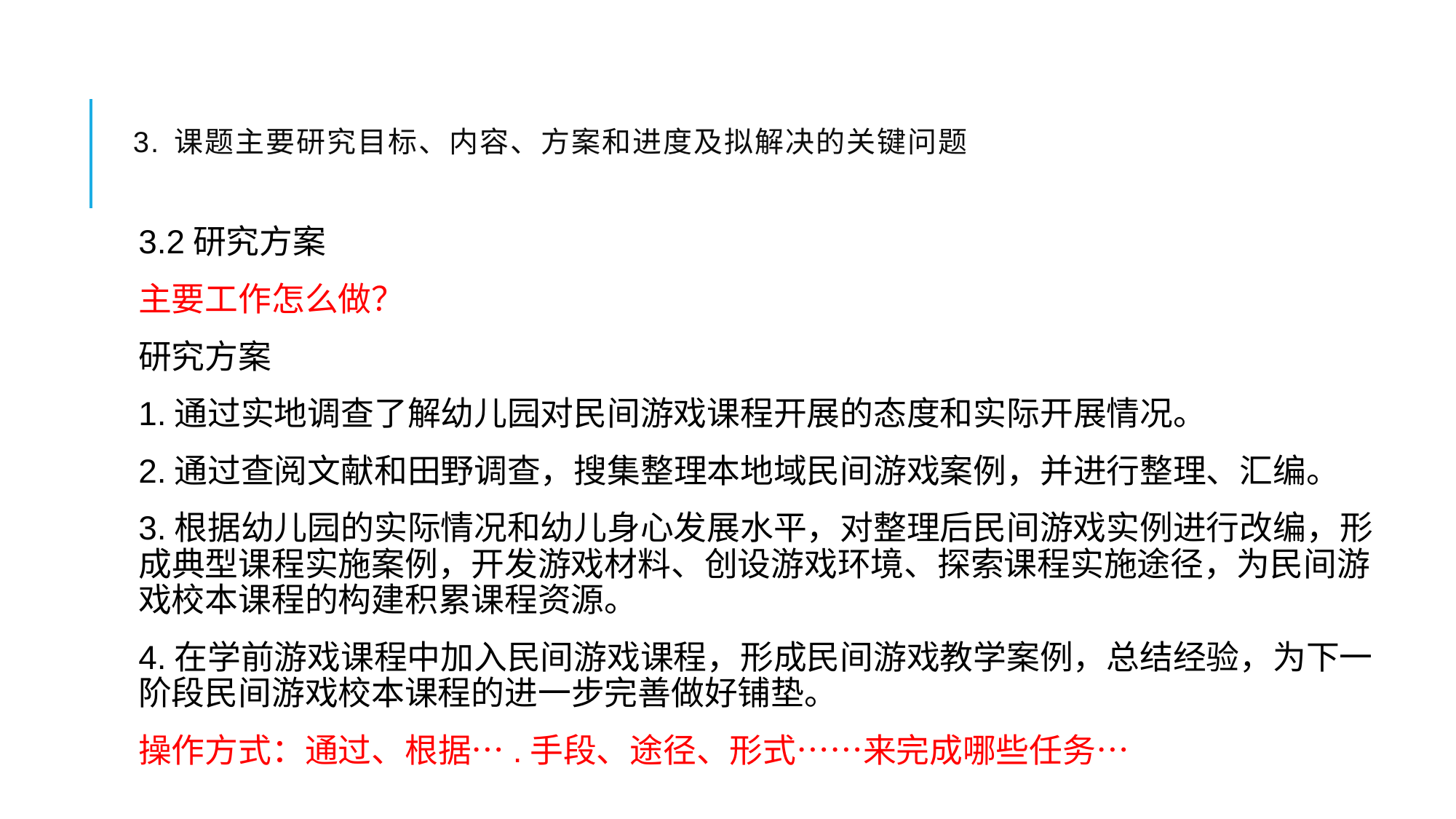

# 3. 课题主要研究目标、内容、方案和进度及拟解决的关键问题
3.2研究方案
主要工作怎么做？
研究方案
1.通过实地调查了解幼儿园对民间游戏课程开展的态度和实际开展情况。
2.通过查阅文献和田野调查，搜集整理本地域民间游戏案例，并进行整理、汇编。
3.根据幼儿园的实际情况和幼儿身心发展水平，对整理后民间游戏实例进行改编，形成典型课程实施案例，开发游戏材料、创设游戏环境、探索课程实施途径，为民间游戏校本课程的构建积累课程资源。
4.在学前游戏课程中加入民间游戏课程，形成民间游戏教学案例，总结经验，为下一阶段民间游戏校本课程的进一步完善做好铺垫。
操作方式：通过、根据….手段、途径、形式……来完成哪些任务…